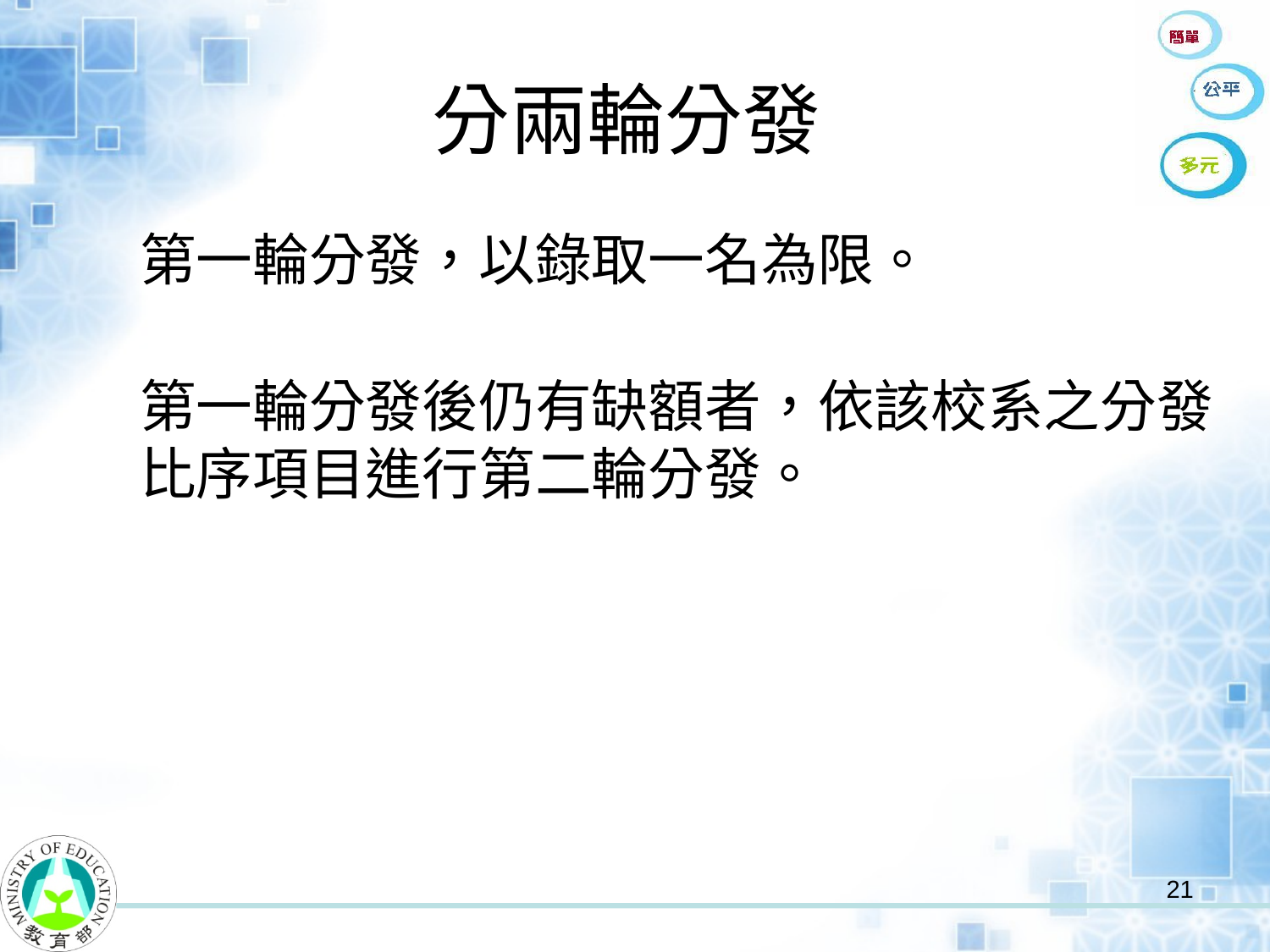

分兩輪分發
第一輪分發，以錄取一名為限。
第一輪分發後仍有缺額者，依該校系之分發比序項目進行第二輪分發。
21